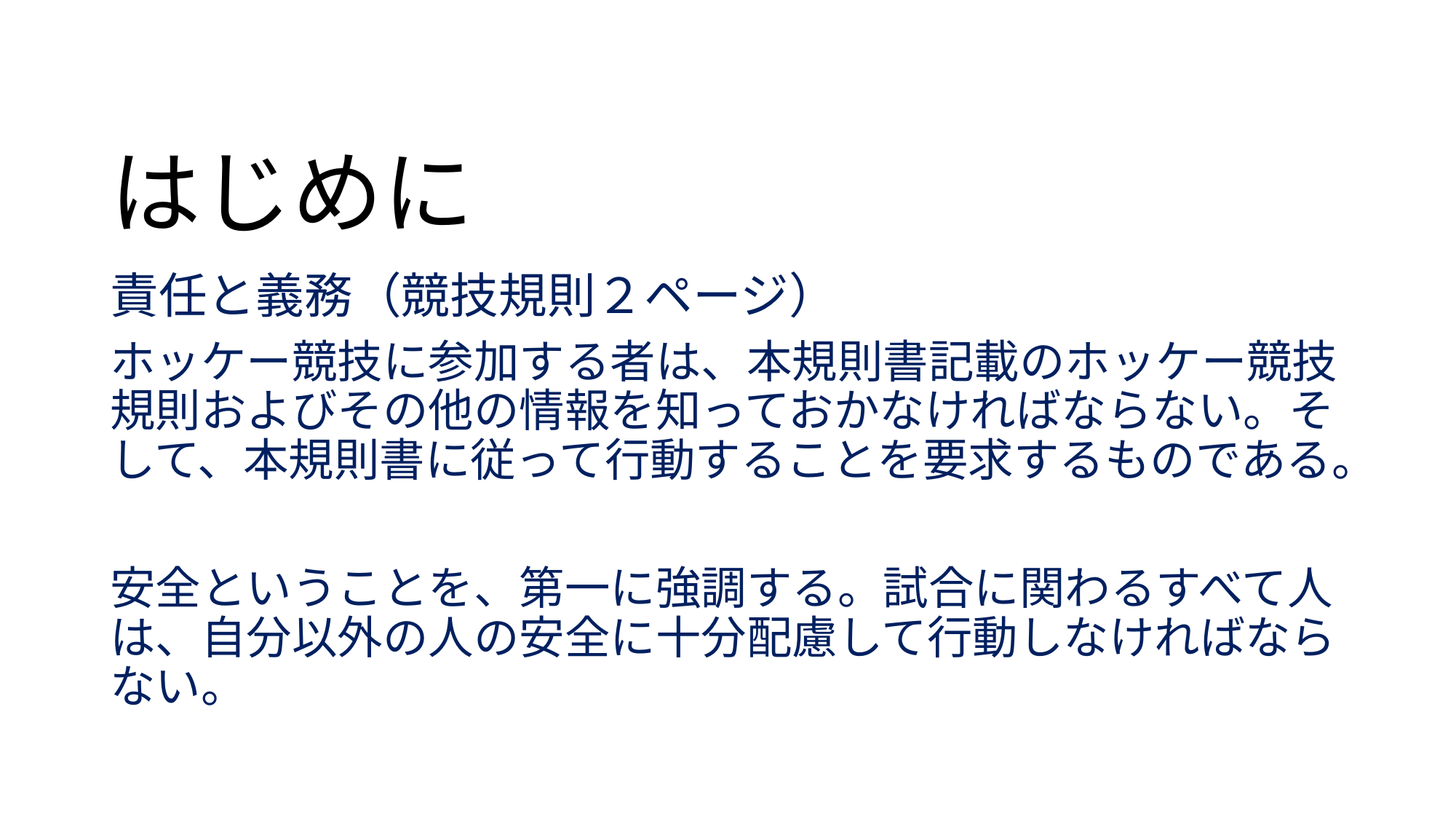

# はじめに
責任と義務（競技規則２ページ）
ホッケー競技に参加する者は、本規則書記載のホッケー競技規則およびその他の情報を知っておかなければならない。そして、本規則書に従って行動することを要求するものである。

安全ということを、第一に強調する。試合に関わるすべて人は、自分以外の人の安全に十分配慮して行動しなければならない。